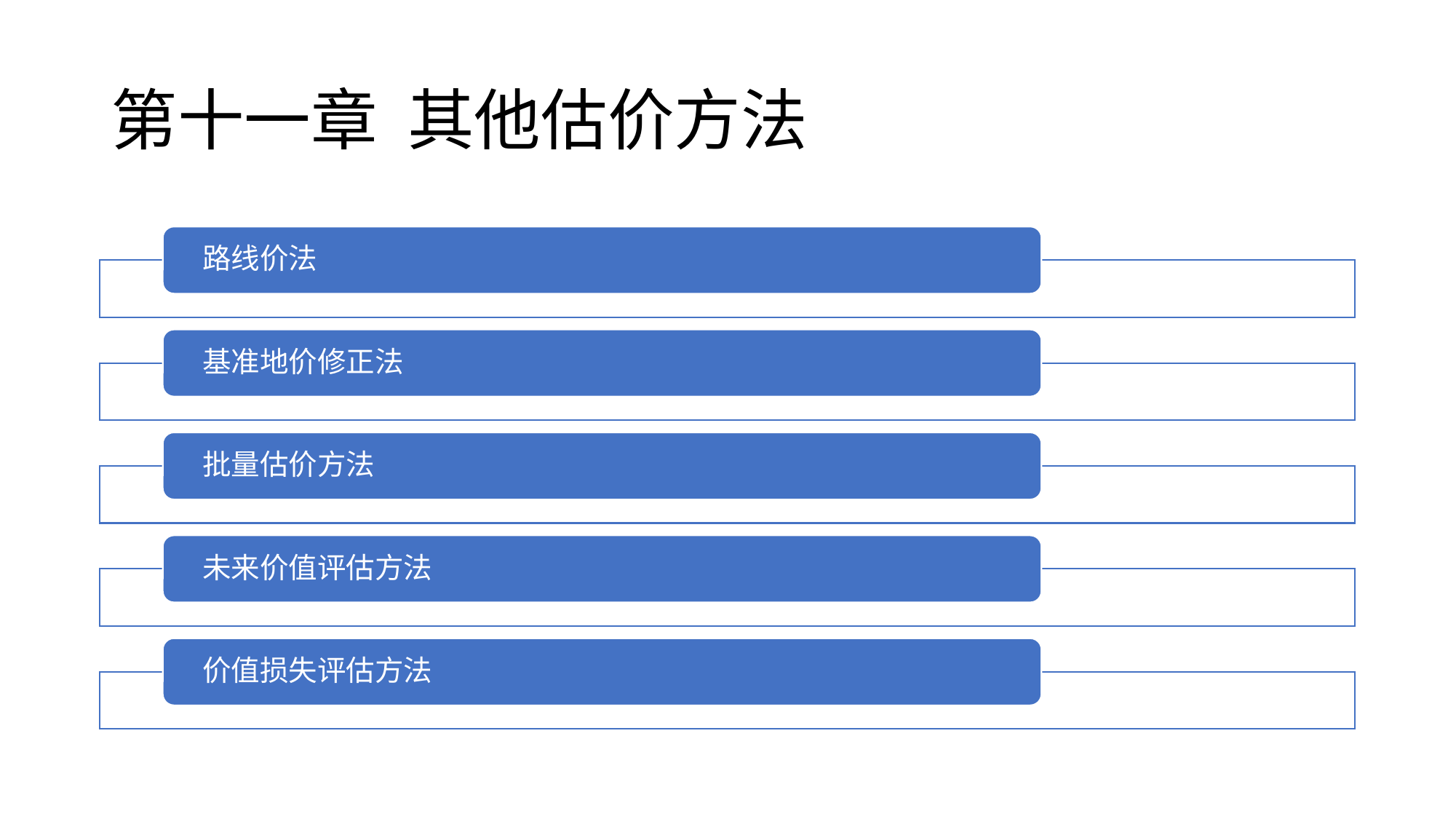

# 第十一章  其他估价方法
路线价法
基准地价修正法
批量估价方法
未来价值评估方法
价值损失评估方法